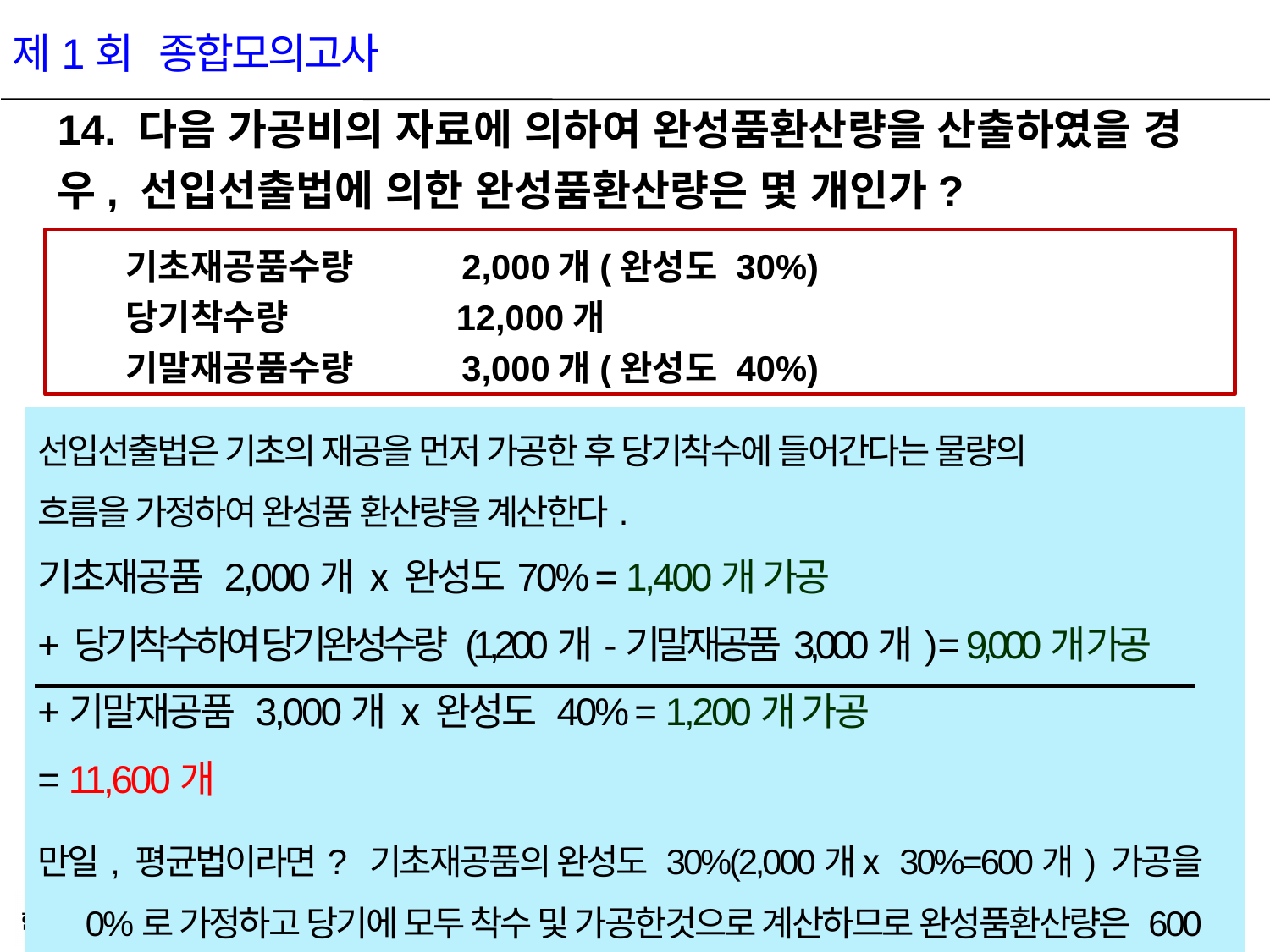

제1회   종합모의고사
14. 다음 가공비의 자료에 의하여 완성품환산량을 산출하였을 경우, 선입선출법에 의한 완성품환산량은 몇 개인가?
      기초재공품수량          2,000개(완성도 30%)
      당기착수량                12,000개
      기말재공품수량          3,000개(완성도 40%)
| 선입선출법은 기초의 재공을 먼저 가공한 후 당기착수에 들어간다는 물량의 흐름을 가정하여 완성품 환산량을 계산한다. 기초재공품 2,000개 ⅹ 완성도70% = 1,400개 가공 + 당기착수하여 당기완성수량 (1,200개-기말재공품3,000개) = 9,000개 가공 +기말재공품 3,000개 ⅹ 완성도 40% = 1,200개 가공 = 11,600개 만일, 평균법이라면? 기초재공품의 완성도 30%(2,000개ⅹ30%=600개) 가공을 0%로 가정하고 당기에 모두 착수 및 가공한것으로 계산하므로 완성품환산량은 600개가 더 많아진다. |
| --- |
5